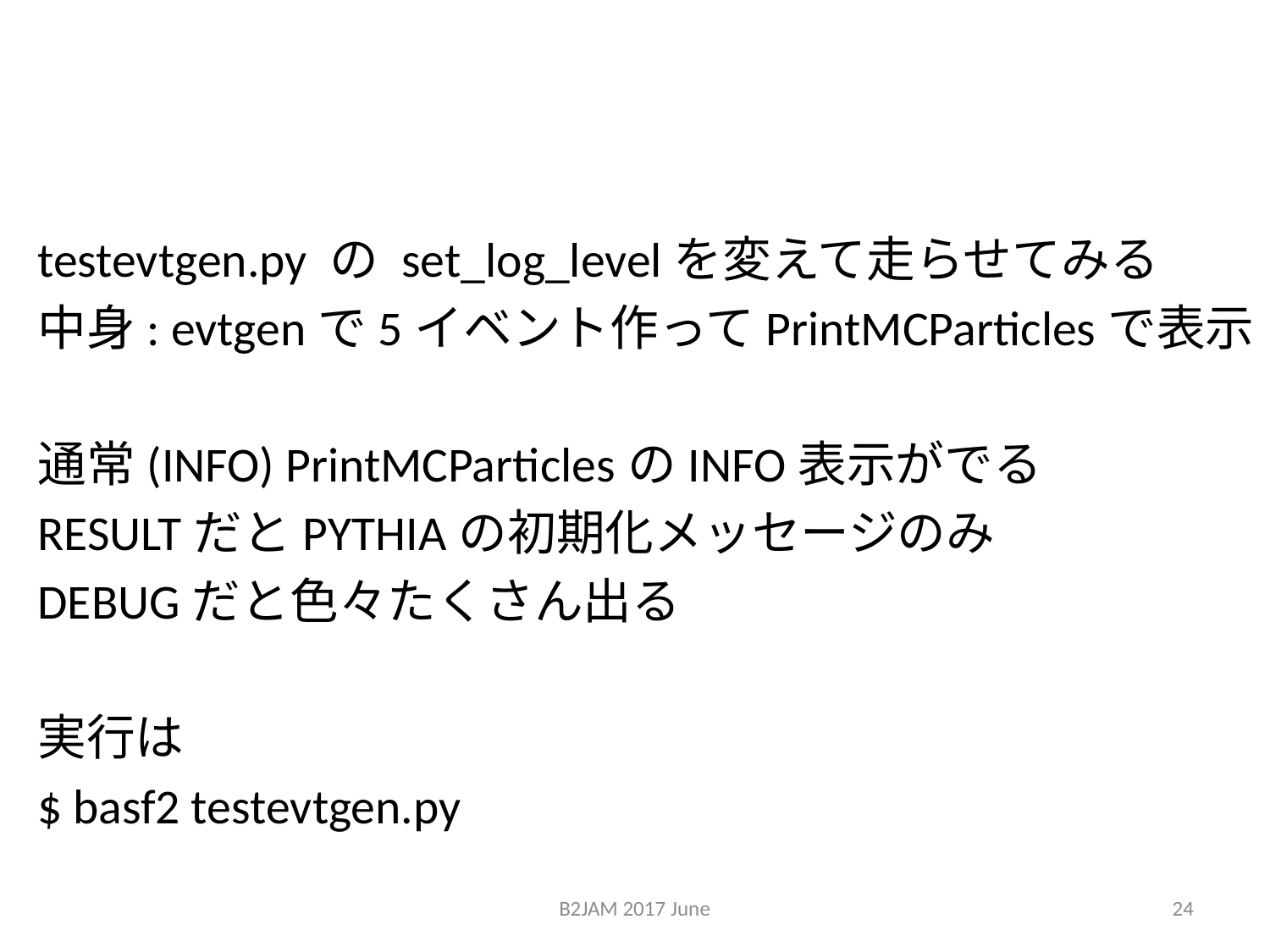

#
testevtgen.py の set_log_levelを変えて走らせてみる
中身: evtgenで5イベント作ってPrintMCParticlesで表示

通常(INFO) PrintMCParticlesのINFO表示がでる
RESULTだとPYTHIAの初期化メッセージのみ
DEBUGだと色々たくさん出る

実行は
$ basf2 testevtgen.py

B2JAM 2017 June
24